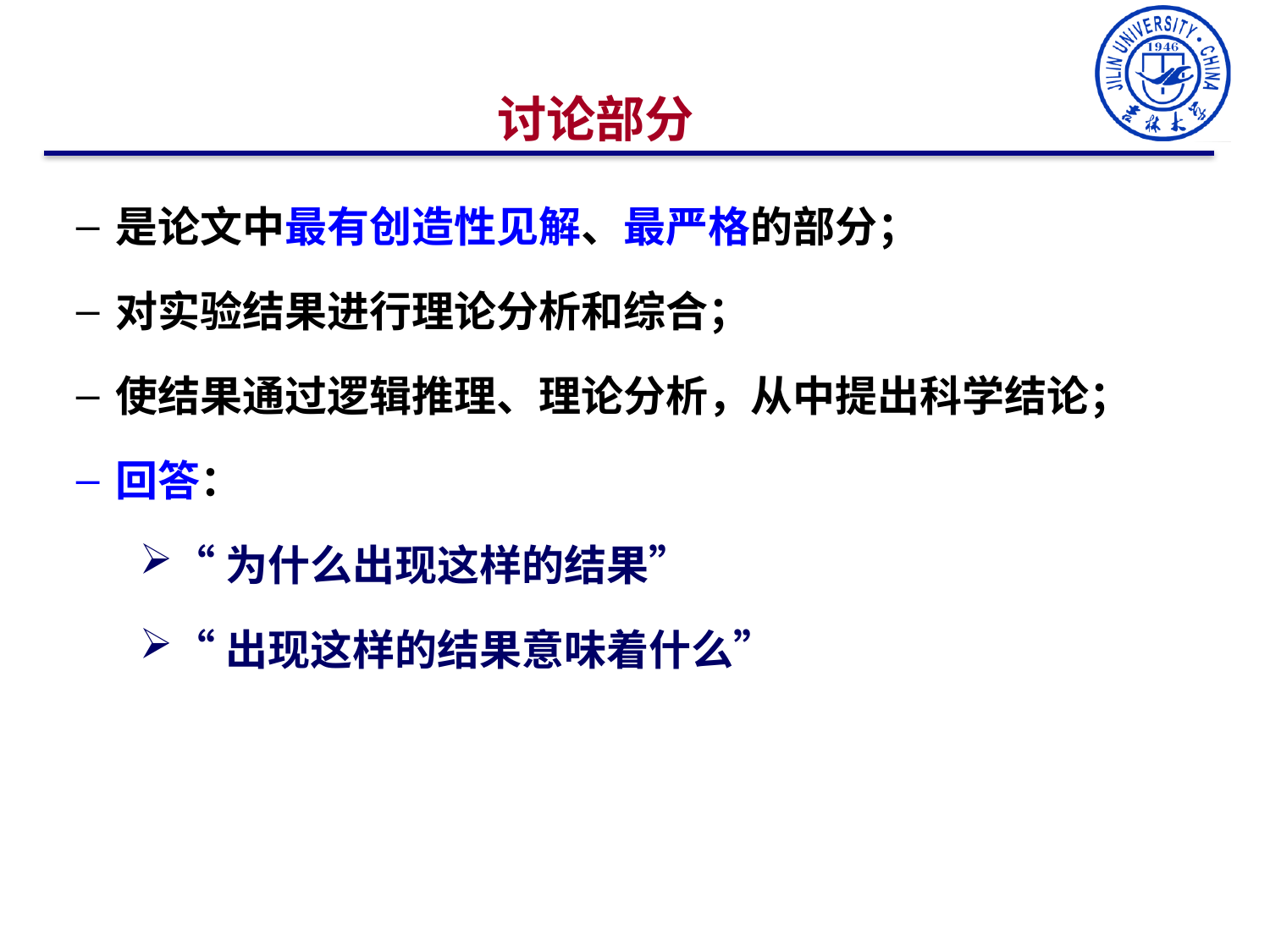

讨论部分
是论文中最有创造性见解、最严格的部分；
对实验结果进行理论分析和综合；
使结果通过逻辑推理、理论分析，从中提出科学结论；
回答：
“为什么出现这样的结果”
“出现这样的结果意味着什么”